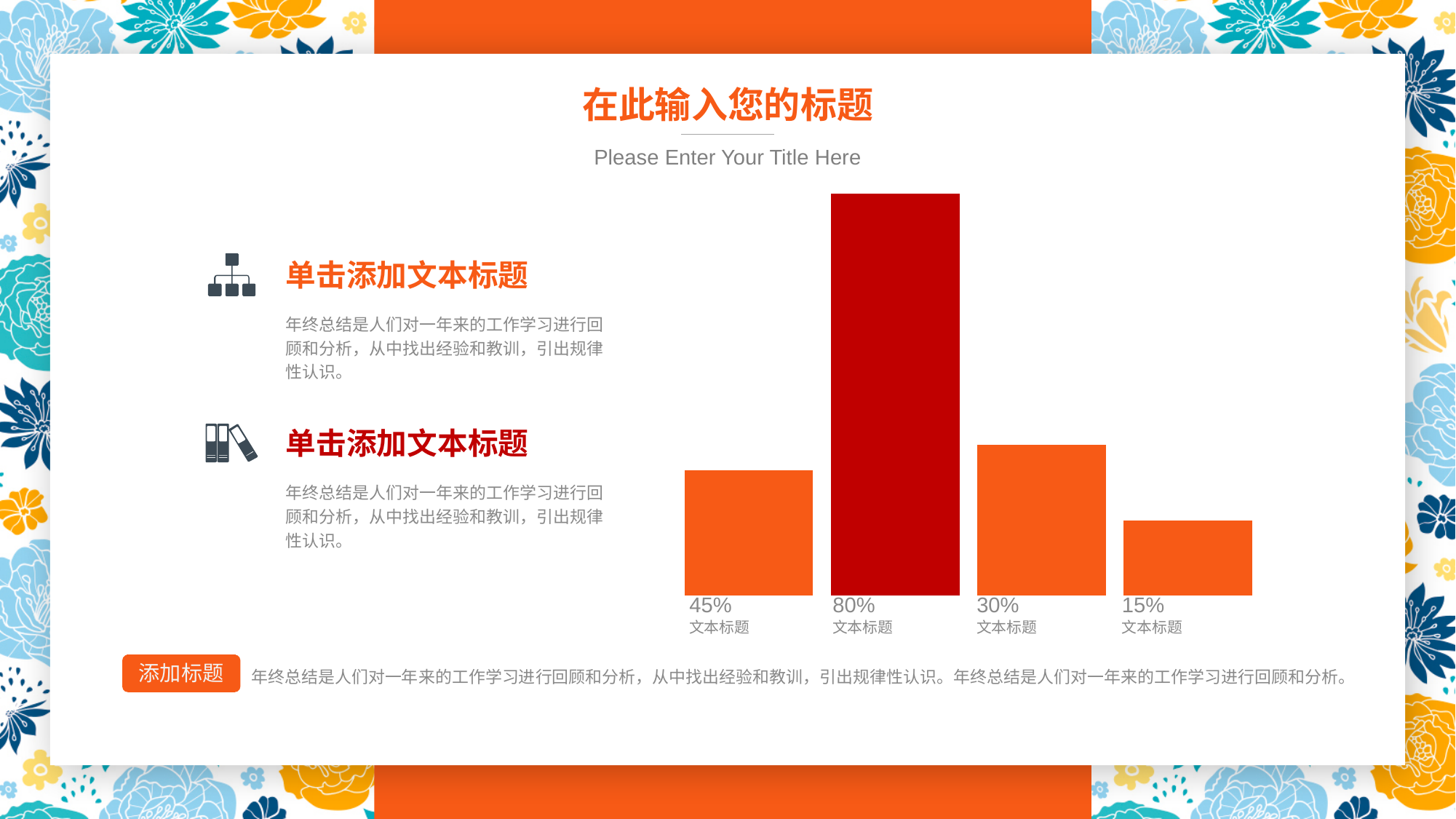

在此输入您的标题
Please Enter Your Title Here

### Chart

| Category | 系列 1 |
|---|---|
| 类别 1 | 0.25 |
| 类别 2 | 0.8 |
| 类别 3 | 0.3 |
| 类别 4 | 0.15 |
单击添加文本标题
年终总结是人们对一年来的工作学习进行回顾和分析，从中找出经验和教训，引出规律性认识。

单击添加文本标题
年终总结是人们对一年来的工作学习进行回顾和分析，从中找出经验和教训，引出规律性认识。

45%
文本标题
80%
文本标题
30%
文本标题
15%
文本标题
添加标题

年终总结是人们对一年来的工作学习进行回顾和分析，从中找出经验和教训，引出规律性认识。年终总结是人们对一年来的工作学习进行回顾和分析。